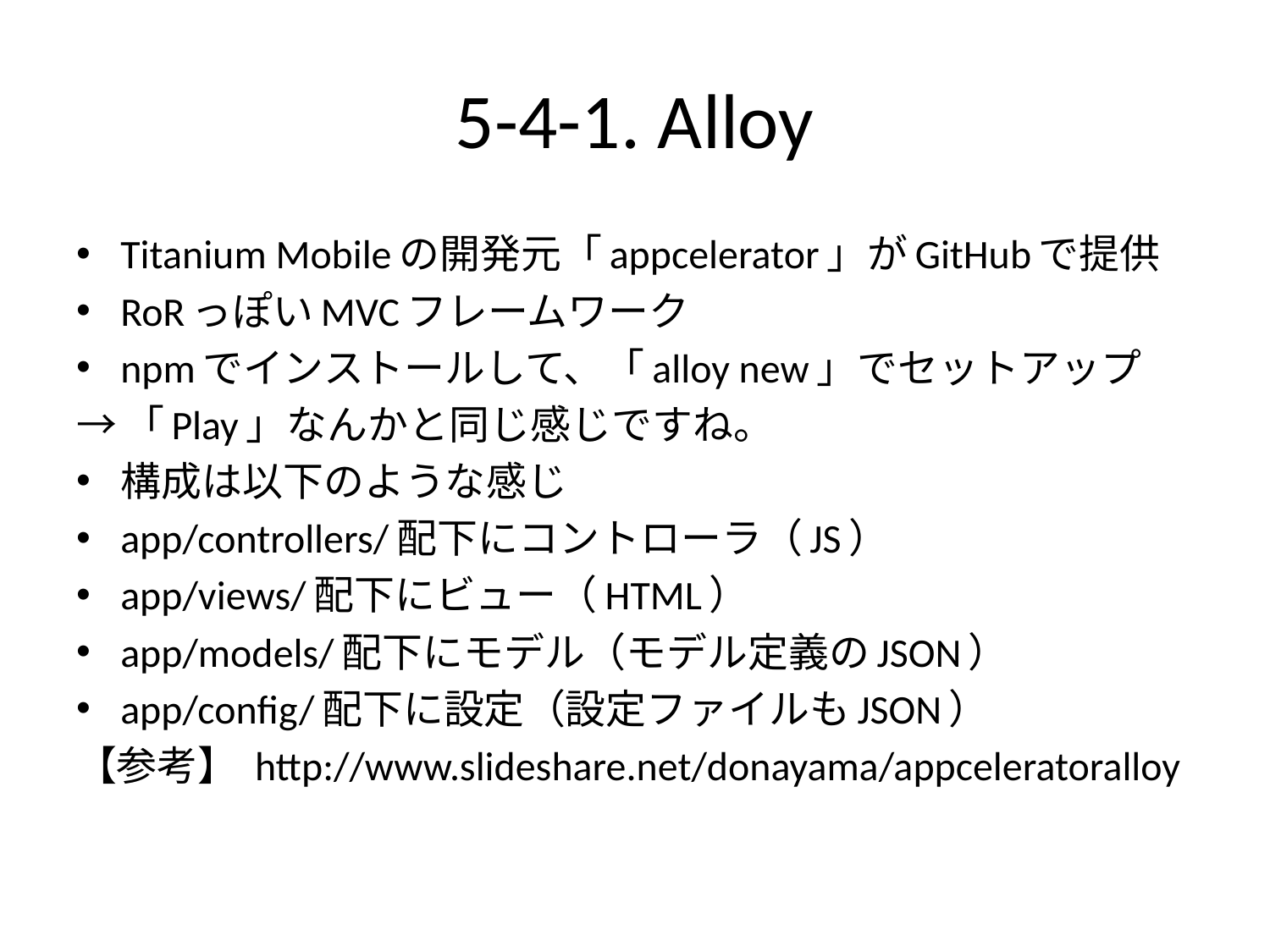

# 5-4-1. Alloy
Titanium Mobileの開発元「appcelerator」がGitHubで提供
RoRっぽいMVCフレームワーク
npmでインストールして、「alloy new」でセットアップ
→「Play」なんかと同じ感じですね。
構成は以下のような感じ
app/controllers/配下にコントローラ（JS）
app/views/配下にビュー（HTML）
app/models/配下にモデル（モデル定義のJSON）
app/config/配下に設定（設定ファイルもJSON）
【参考】 http://www.slideshare.net/donayama/appceleratoralloy